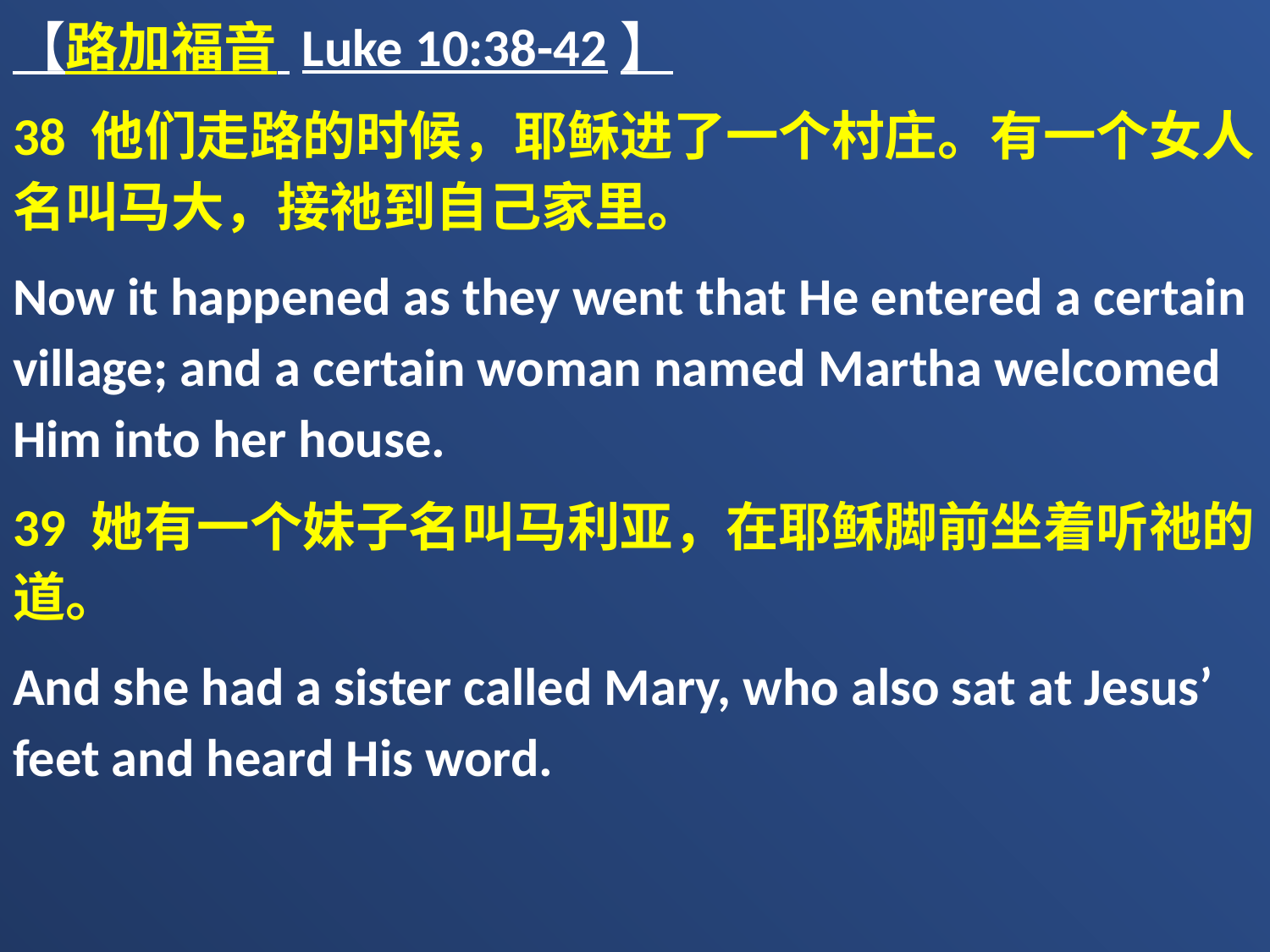

【路加福音 Luke 10:38-42】
38 他们走路的时候，耶稣进了一个村庄。有一个女人名叫马大，接祂到自己家里。
Now it happened as they went that He entered a certain village; and a certain woman named Martha welcomed Him into her house.
39 她有一个妹子名叫马利亚，在耶稣脚前坐着听祂的道。
And she had a sister called Mary, who also sat at Jesus’ feet and heard His word.